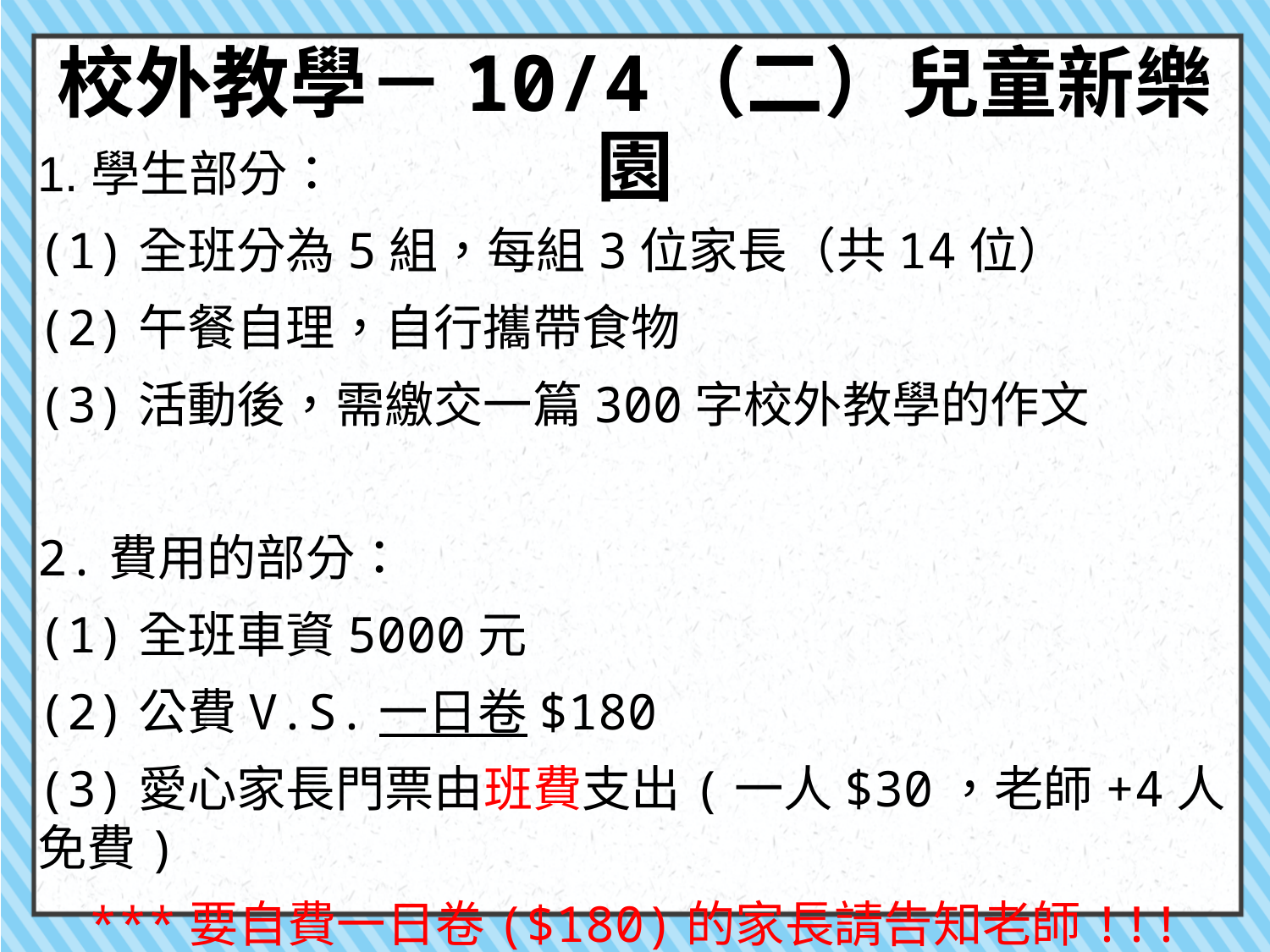

# 校外教學－10/4（二）兒童新樂園
1.學生部分：
(1)全班分為5組，每組3位家長（共14位）
(2)午餐自理，自行攜帶食物
(3)活動後，需繳交一篇300字校外教學的作文

2.費用的部分：
(1)全班車資5000元
(2)公費V.S.一日卷$180
(3)愛心家長門票由班費支出(一人$30，老師+4人免費)
***要自費一日卷($180)的家長請告知老師!!!